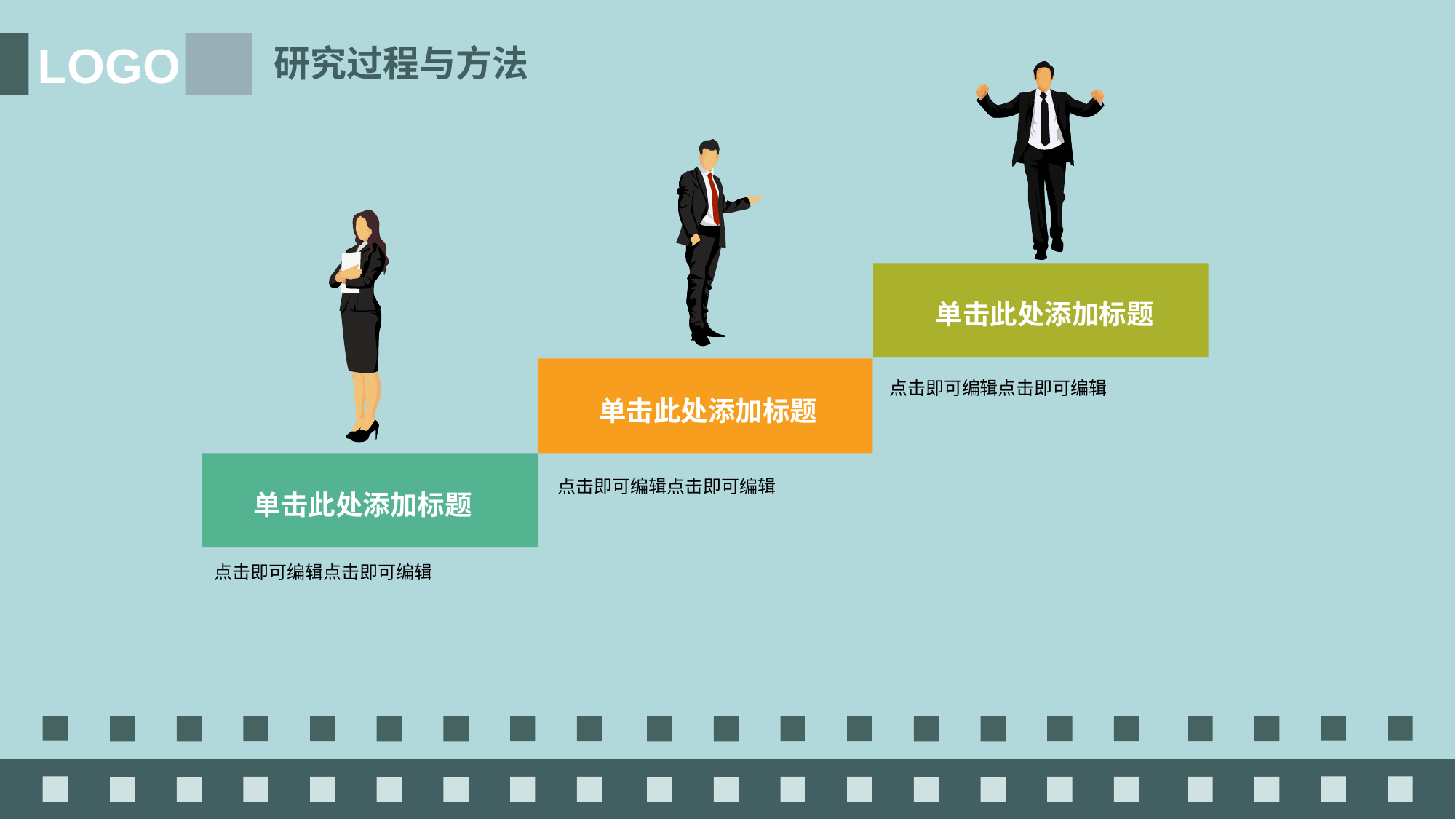

LOGO

研究过程与方法

单击此处添加标题

单击此处添加标题
点击即可编辑点击即可编辑

单击此处添加标题
点击即可编辑点击即可编辑
点击即可编辑点击即可编辑